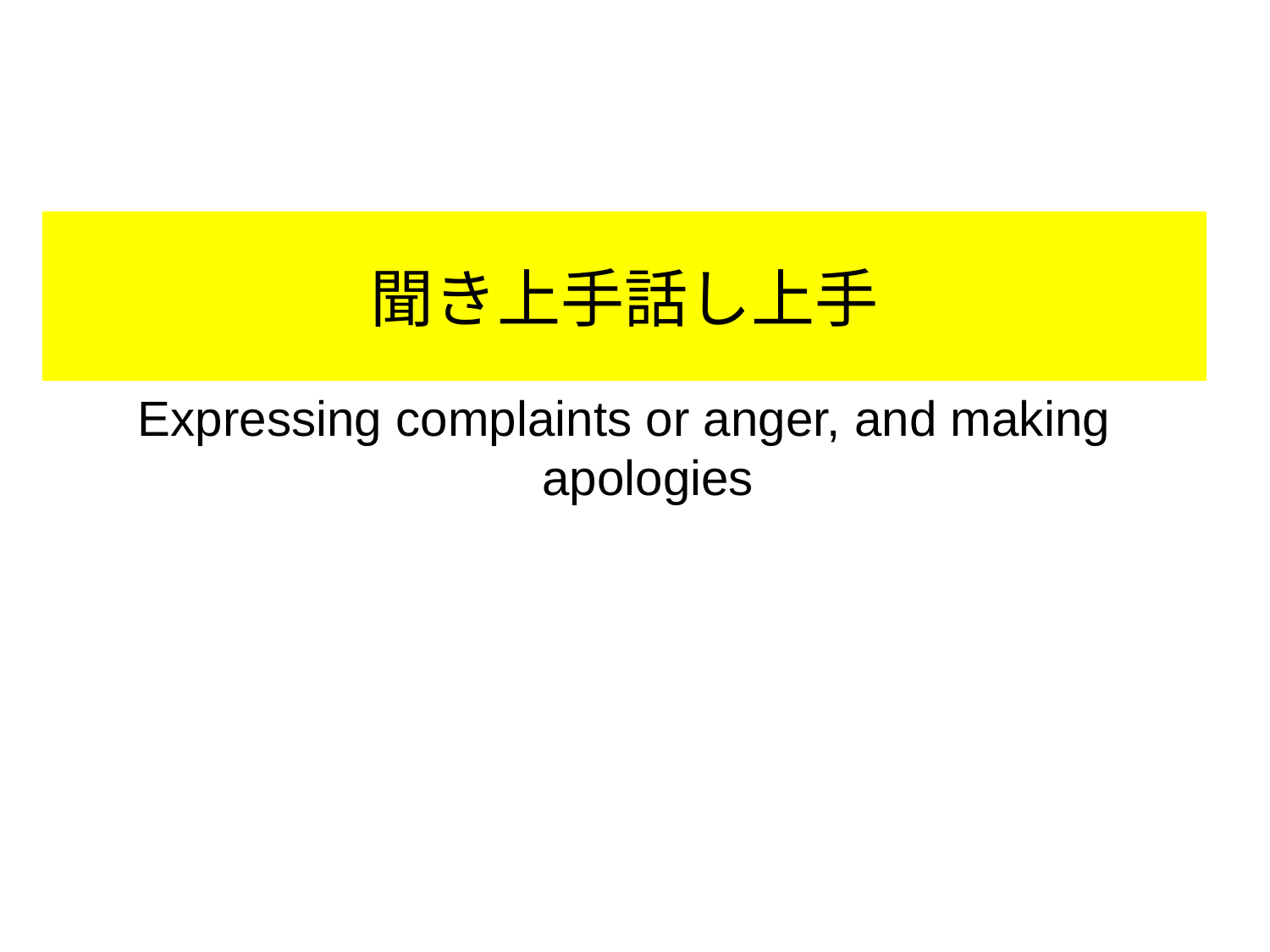

# 聞き上手話し上手
Expressing complaints or anger, and making apologies